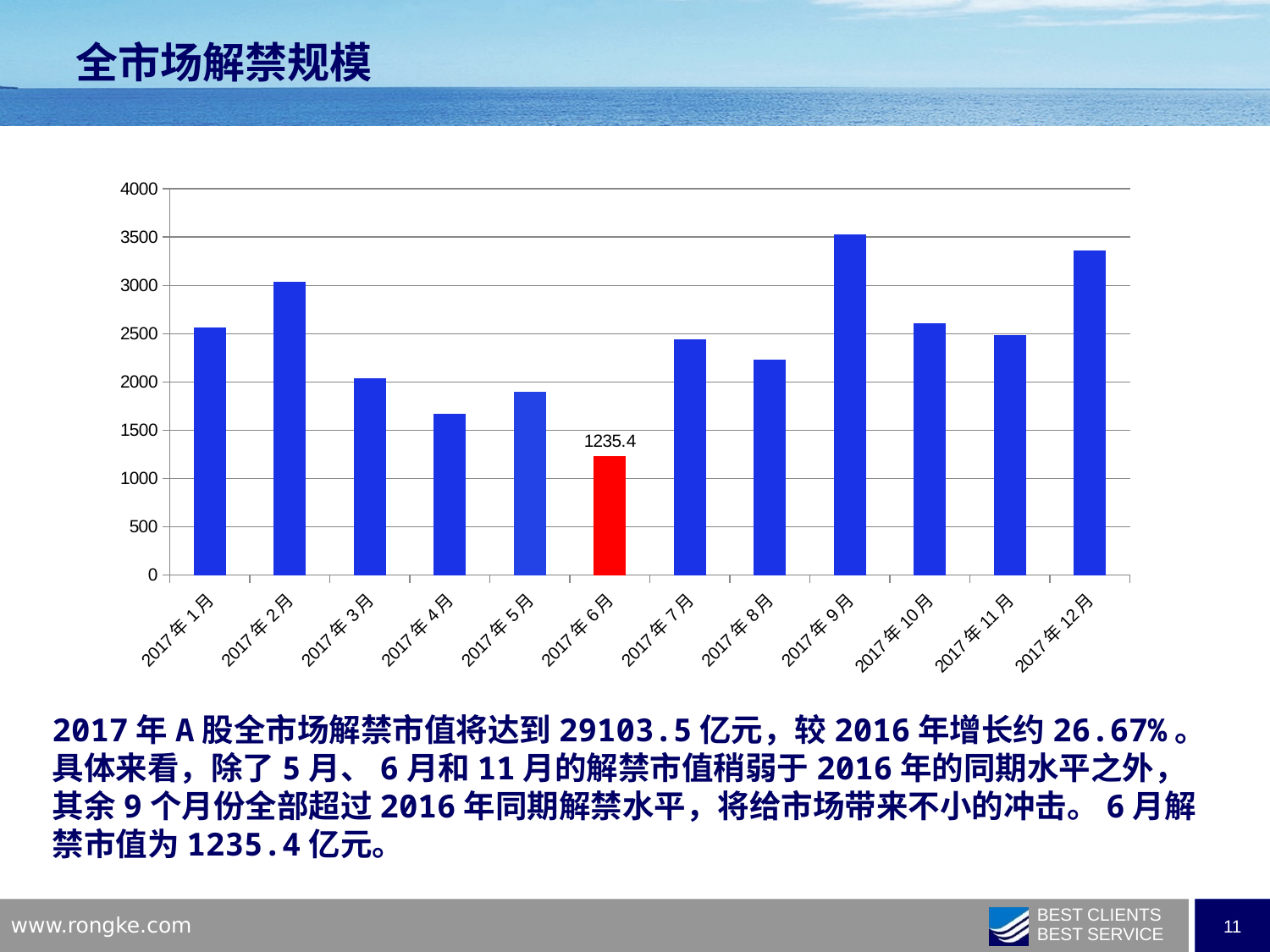

全市场解禁规模

### Chart

| Category | 全市场解禁规模 |
|---|---|
| 42736.0 | 2567.7 |
| 42767.0 | 3040.63 |
| 42795.0 | 2040.47 |
| 42826.0 | 1668.42 |
| 42856.0 | 1895.51 |
| 42887.0 | 1235.4 |
| 42917.0 | 2441.69 |
| 42948.0 | 2232.890000000001 |
| 42979.0 | 3531.830000000001 |
| 43009.0 | 2605.67 |
| 43040.0 | 2484.06 |
| 43070.0 | 3359.26 |
2017年A股全市场解禁市值将达到29103.5亿元，较2016年增长约26.67%。
具体来看，除了5月、6月和11月的解禁市值稍弱于2016年的同期水平之外，其余9个月份全部超过2016年同期解禁水平，将给市场带来不小的冲击。6月解禁市值为1235.4亿元。